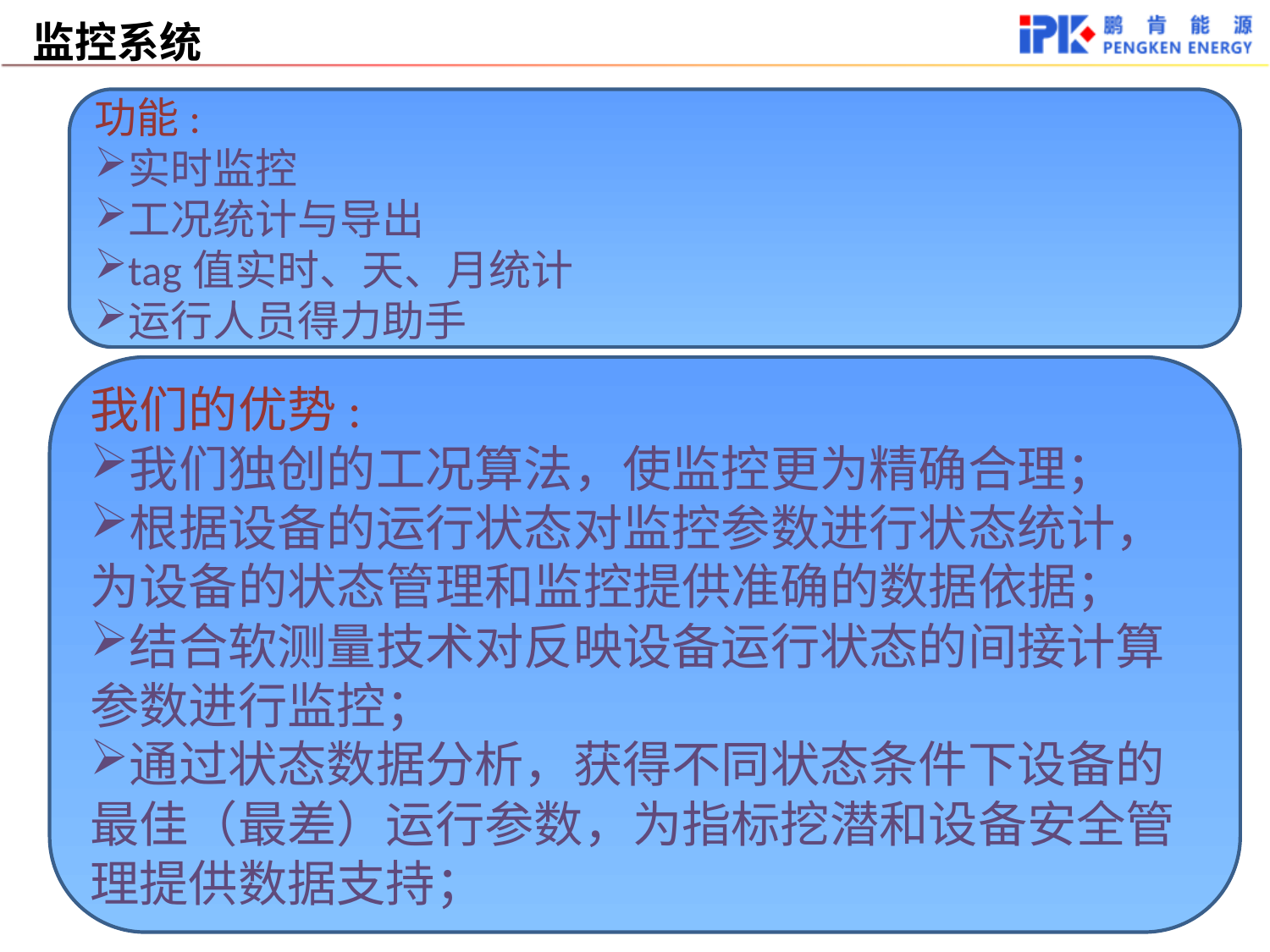

监控系统
功能:
实时监控
工况统计与导出
tag值实时、天、月统计
运行人员得力助手
我们的优势:
我们独创的工况算法，使监控更为精确合理；
根据设备的运行状态对监控参数进行状态统计，为设备的状态管理和监控提供准确的数据依据；
结合软测量技术对反映设备运行状态的间接计算参数进行监控；
通过状态数据分析，获得不同状态条件下设备的最佳（最差）运行参数，为指标挖潜和设备安全管理提供数据支持；